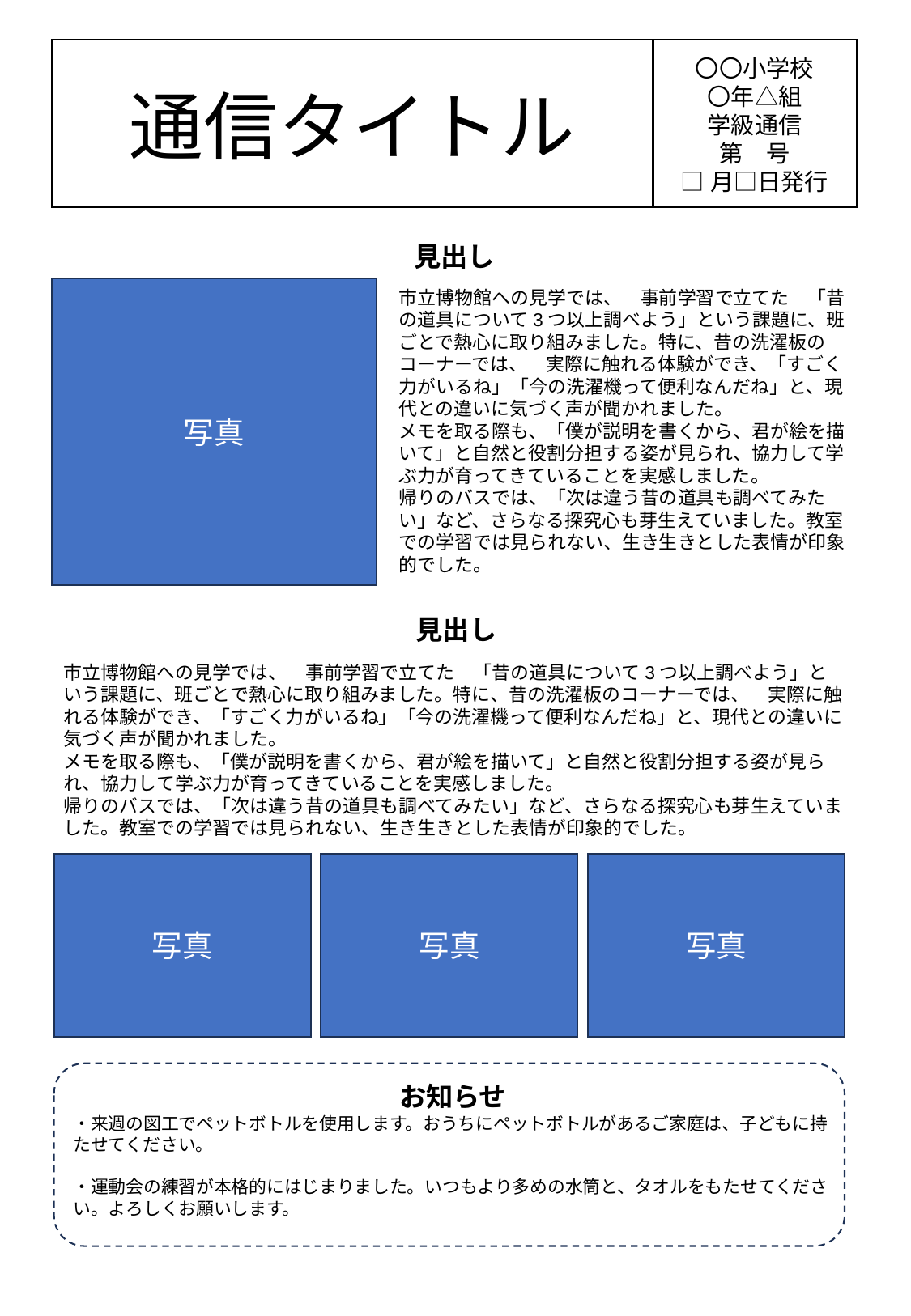

〇〇小学校
〇年△組
学級通信
第　号
□月□日発行
通信タイトル
見出し
写真
市立博物館への見学では、　事前学習で立てた　「昔の道具について3つ以上調べよう」という課題に、班ごとで熱心に取り組みました。特に、昔の洗濯板のコーナーでは、　実際に触れる体験ができ、「すごく力がいるね」「今の洗濯機って便利なんだね」と、現代との違いに気づく声が聞かれました。
メモを取る際も、「僕が説明を書くから、君が絵を描いて」と自然と役割分担する姿が見られ、協力して学ぶ力が育ってきていることを実感しました。
帰りのバスでは、「次は違う昔の道具も調べてみたい」など、さらなる探究心も芽生えていました。教室での学習では見られない、生き生きとした表情が印象的でした。
見出し
市立博物館への見学では、　事前学習で立てた　「昔の道具について3つ以上調べよう」という課題に、班ごとで熱心に取り組みました。特に、昔の洗濯板のコーナーでは、　実際に触れる体験ができ、「すごく力がいるね」「今の洗濯機って便利なんだね」と、現代との違いに気づく声が聞かれました。
メモを取る際も、「僕が説明を書くから、君が絵を描いて」と自然と役割分担する姿が見られ、協力して学ぶ力が育ってきていることを実感しました。
帰りのバスでは、「次は違う昔の道具も調べてみたい」など、さらなる探究心も芽生えていました。教室での学習では見られない、生き生きとした表情が印象的でした。
写真
写真
写真

お知らせ
・来週の図工でペットボトルを使用します。おうちにペットボトルがあるご家庭は、子どもに持たせてください。

・運動会の練習が本格的にはじまりました。いつもより多めの水筒と、タオルをもたせてください。よろしくお願いします。